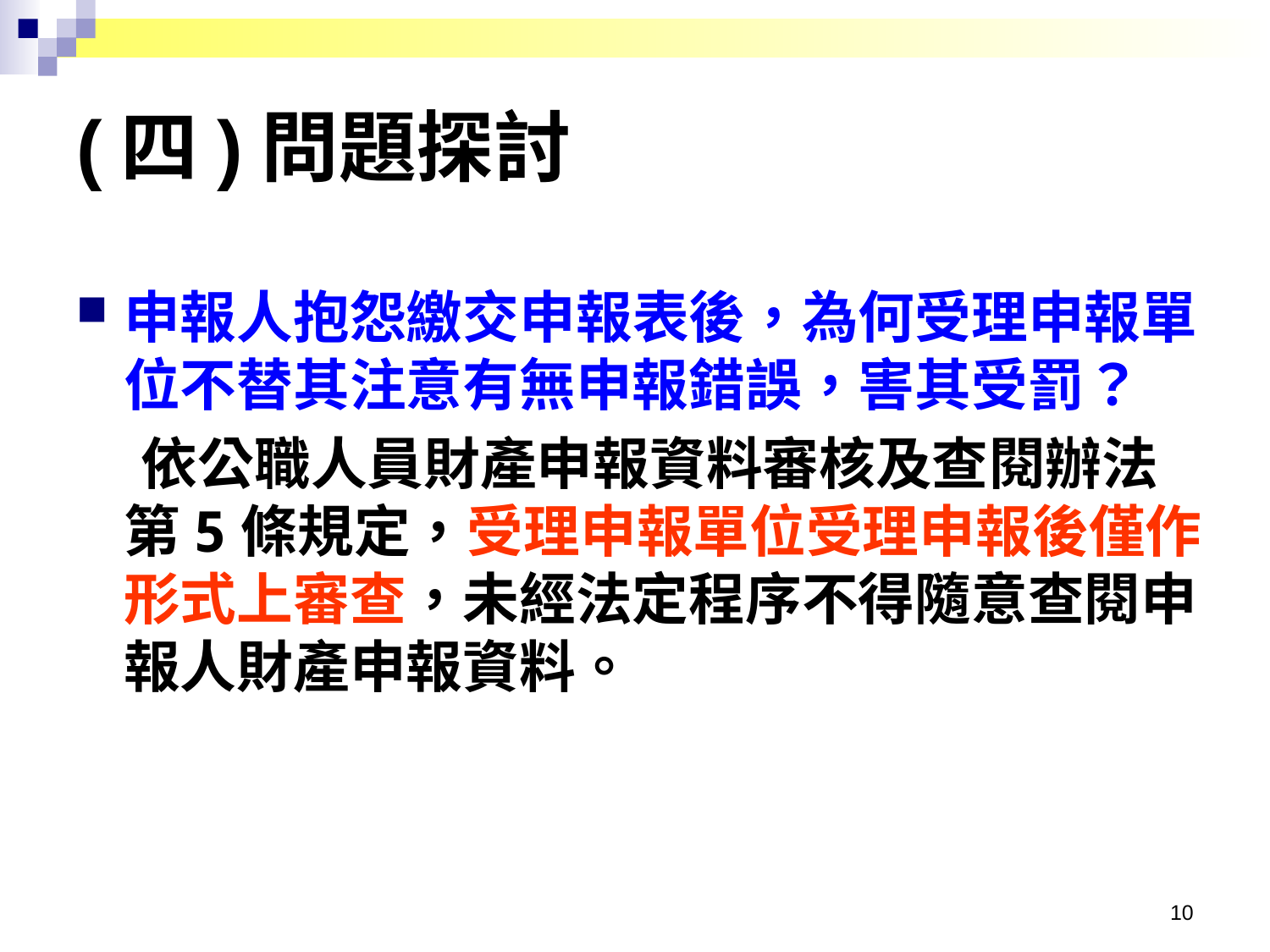

# (四)問題探討
申報人抱怨繳交申報表後，為何受理申報單位不替其注意有無申報錯誤，害其受罰？
    依公職人員財產申報資料審核及查閱辦法第5條規定，受理申報單位受理申報後僅作形式上審查，未經法定程序不得隨意查閱申報人財產申報資料。
10